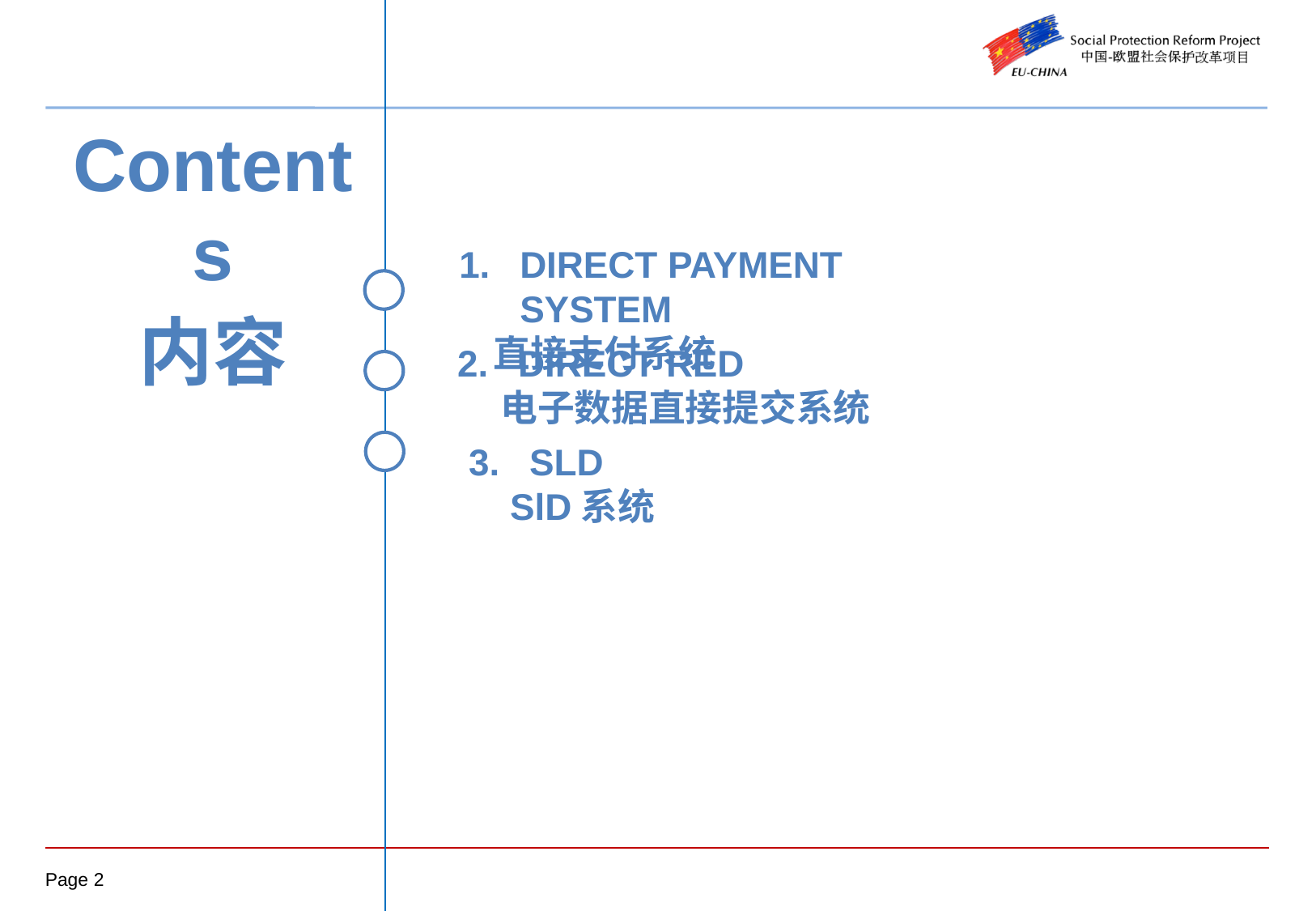

Contents
内容
DIRECT PAYMENT SYSTEM
   直接支付系统

DIRECT RED
    电子数据直接提交系统

SLD
    SlD系统